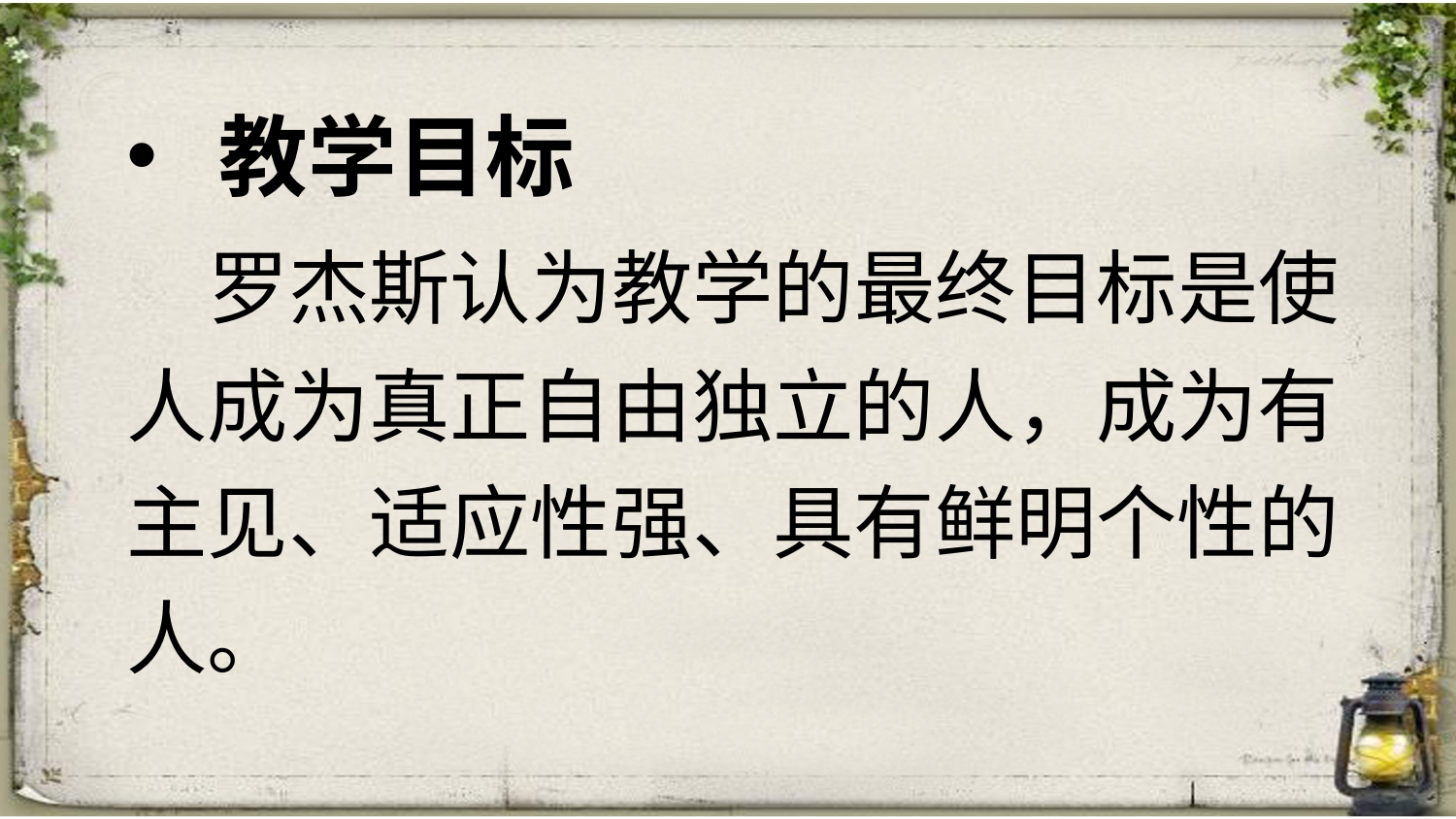

教学目标
   罗杰斯认为教学的最终目标是使人成为真正自由独立的人，成为有主见、适应性强、具有鲜明个性的人。